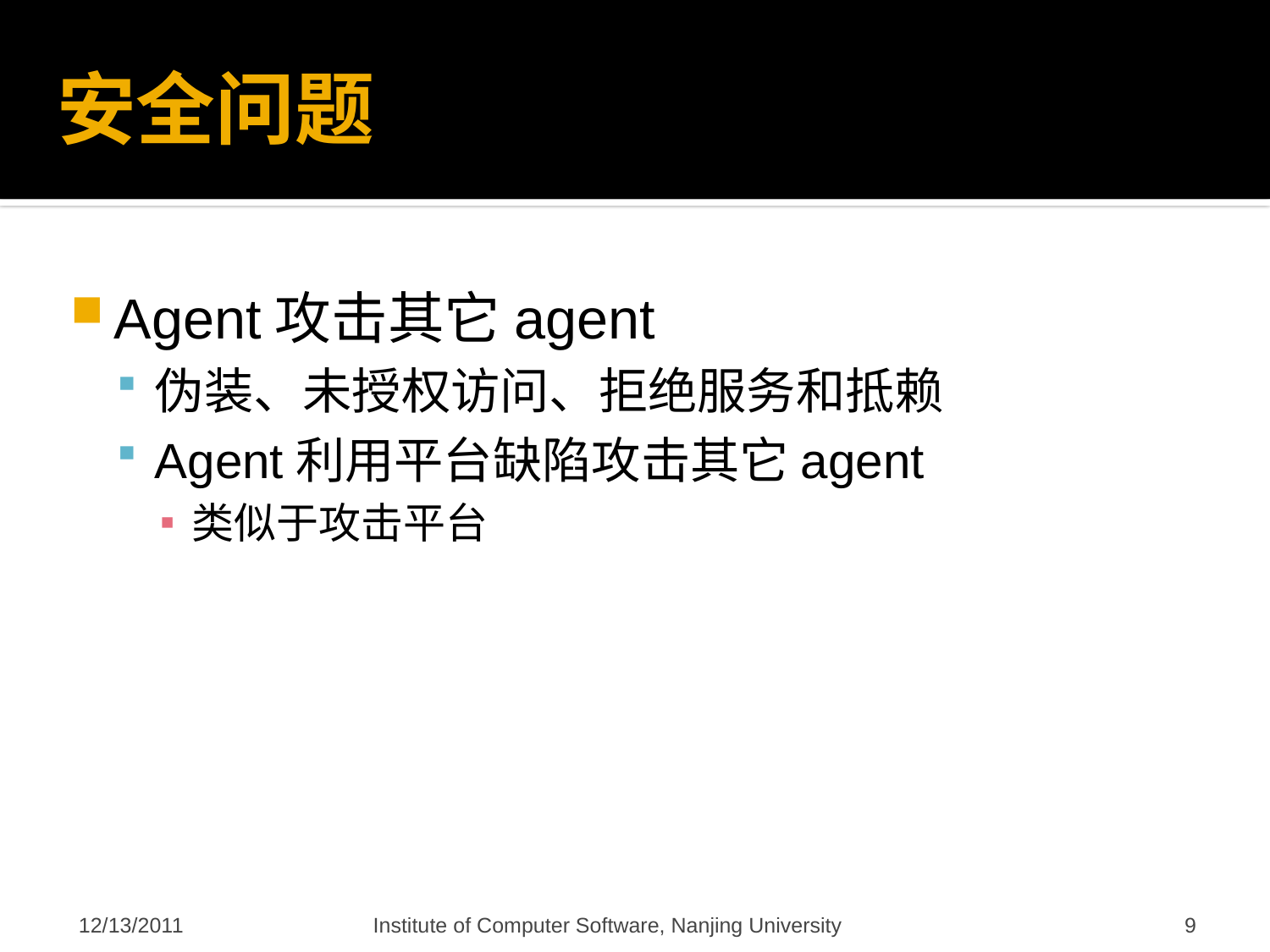

# 安全问题
Agent攻击其它agent
伪装、未授权访问、拒绝服务和抵赖
Agent利用平台缺陷攻击其它agent
类似于攻击平台
9
12/13/2011
Institute of Computer Software, Nanjing University
9